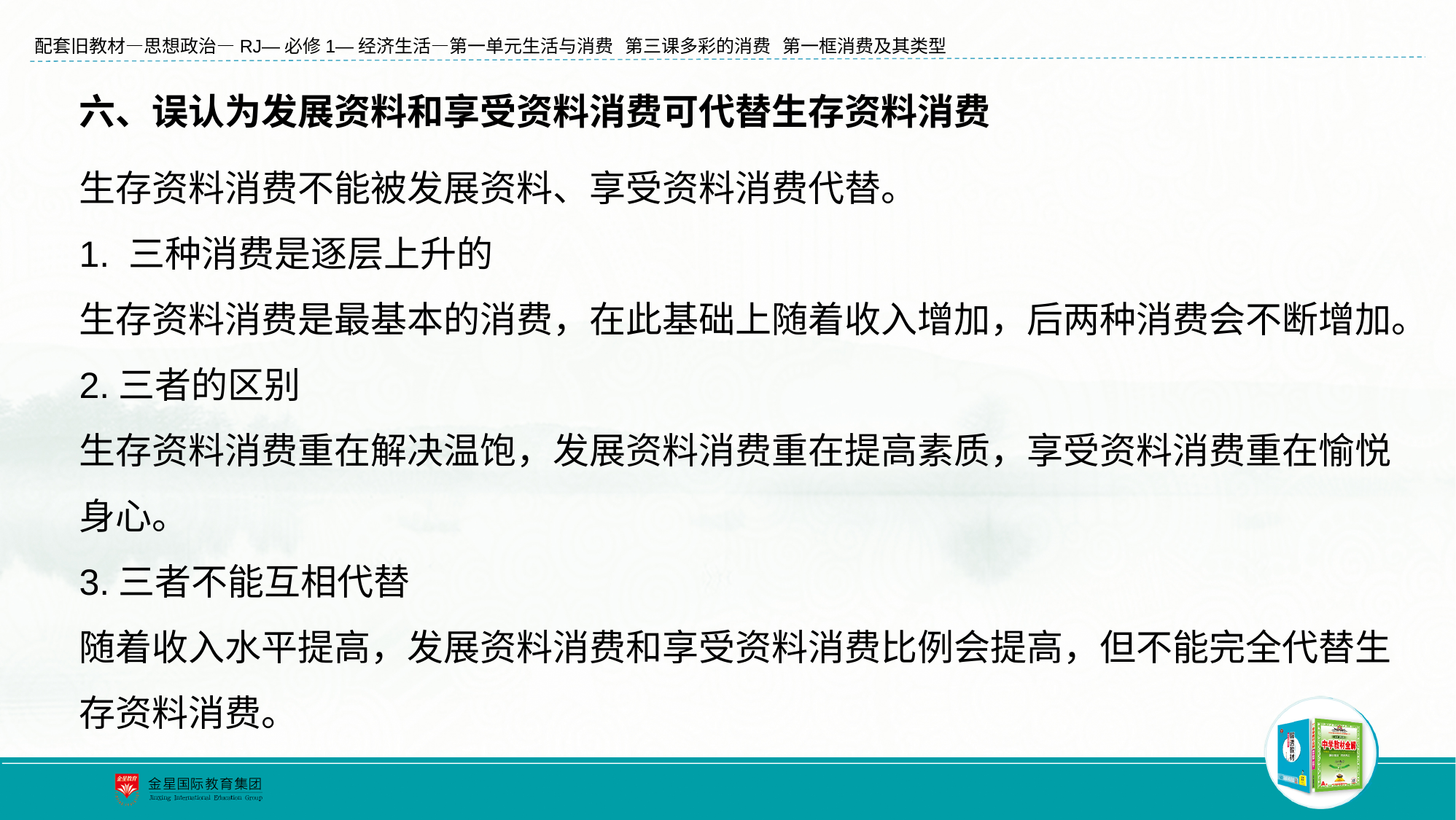

六、误认为发展资料和享受资料消费可代替生存资料消费
生存资料消费不能被发展资料、享受资料消费代替。
1. 三种消费是逐层上升的
生存资料消费是最基本的消费，在此基础上随着收入增加，后两种消费会不断增加。
2.三者的区别
生存资料消费重在解决温饱，发展资料消费重在提高素质，享受资料消费重在愉悦身心。
3.三者不能互相代替
随着收入水平提高，发展资料消费和享受资料消费比例会提高，但不能完全代替生存资料消费。